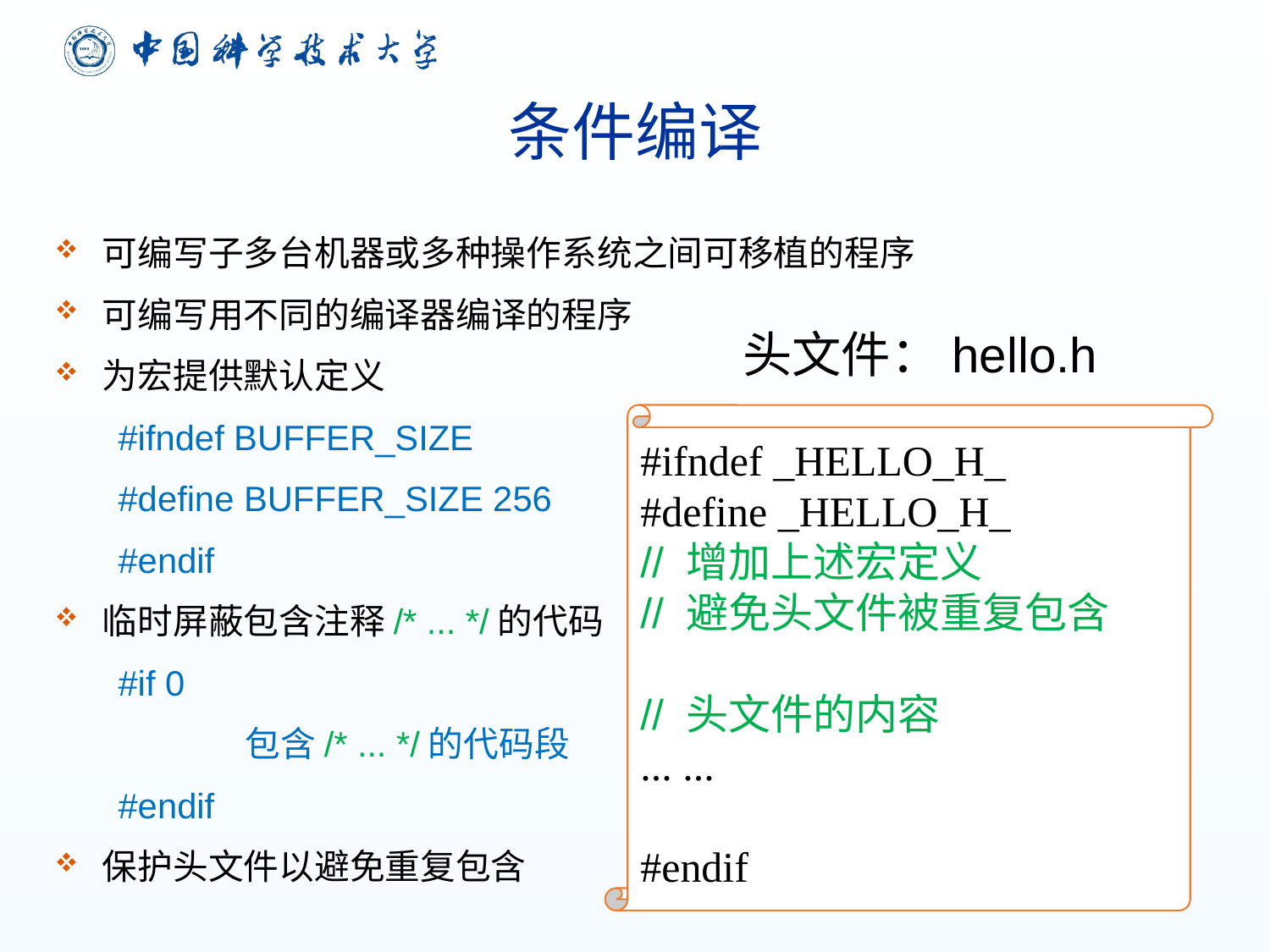

# 条件编译
可编写子多台机器或多种操作系统之间可移植的程序
可编写用不同的编译器编译的程序
为宏提供默认定义
#ifndef BUFFER_SIZE
#define BUFFER_SIZE 256
#endif
临时屏蔽包含注释/* ... */的代码
#if 0
	包含/* ... */的代码段
#endif
保护头文件以避免重复包含
头文件：hello.h
#ifndef _HELLO_H_
#define _HELLO_H_
// 增加上述宏定义
// 避免头文件被重复包含

// 头文件的内容
... ...

#endif